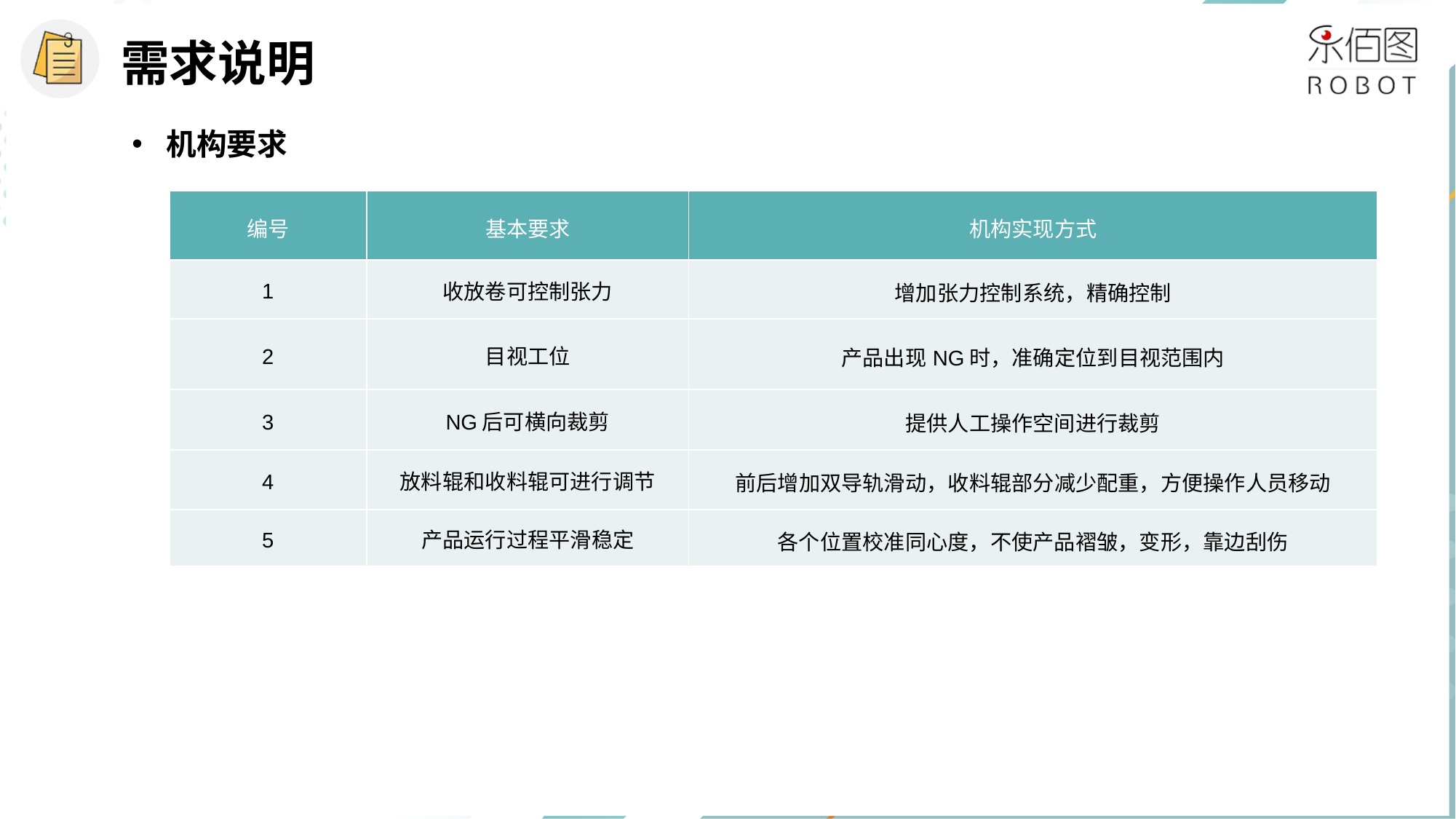

需求说明
机构要求
| 编号 | 基本要求 | 机构实现方式 |
| --- | --- | --- |
| 1 | 收放卷可控制张力 | 增加张力控制系统，精确控制 |
| 2 | 目视工位 | 产品出现NG时，准确定位到目视范围内 |
| 3 | NG后可横向裁剪 | 提供人工操作空间进行裁剪 |
| 4 | 放料辊和收料辊可进行调节 | 前后增加双导轨滑动，收料辊部分减少配重，方便操作人员移动 |
| 5 | 产品运行过程平滑稳定 | 各个位置校准同心度，不使产品褶皱，变形，靠边刮伤 |